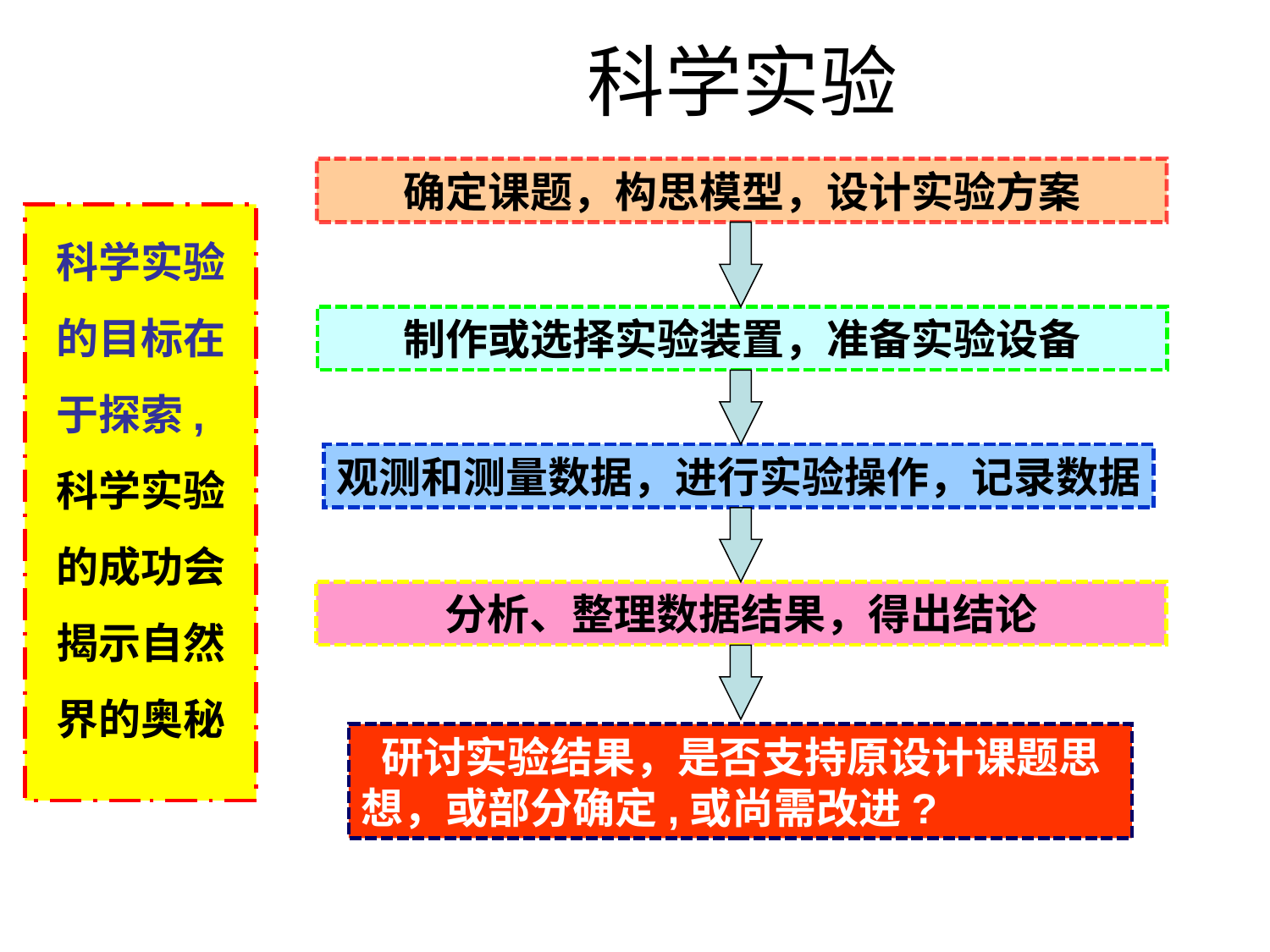

# 科学实验
确定课题，构思模型，设计实验方案
科学实验的目标在于探索,
科学实验的成功会揭示自然界的奥秘

制作或选择实验装置，准备实验设备

观测和测量数据，进行实验操作，记录数据

分析、整理数据结果，得出结论

 研讨实验结果，是否支持原设计课题思想，或部分确定,或尚需改进?